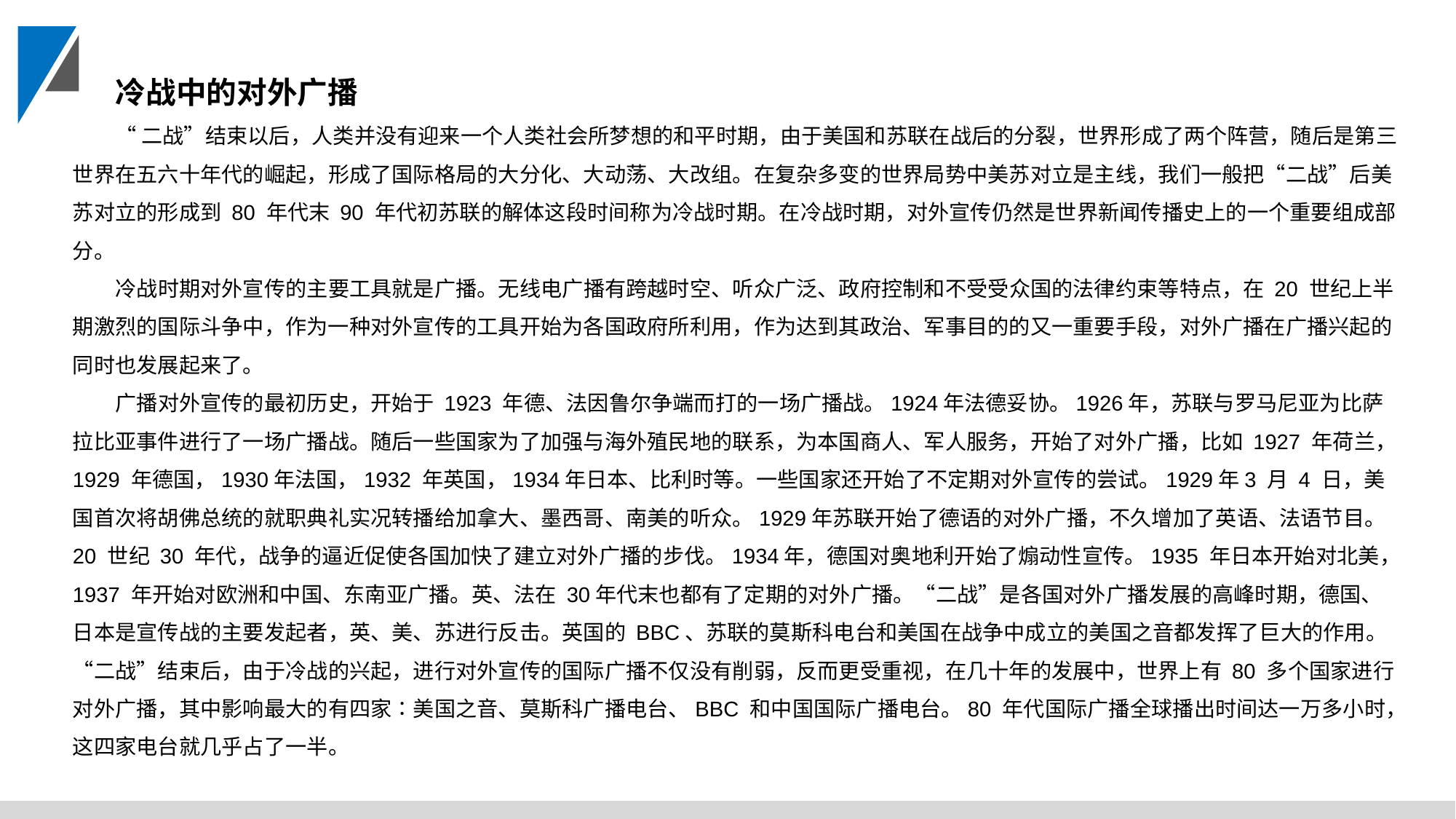

冷战中的对外广播
“二战”结束以后，人类并没有迎来一个人类社会所梦想的和平时期，由于美国和苏联在战后的分裂，世界形成了两个阵营，随后是第三世界在五六十年代的崛起，形成了国际格局的大分化、大动荡、大改组。在复杂多变的世界局势中美苏对立是主线，我们一般把“二战”后美苏对立的形成到 80 年代末 90 年代初苏联的解体这段时间称为冷战时期。在冷战时期，对外宣传仍然是世界新闻传播史上的一个重要组成部分。
冷战时期对外宣传的主要工具就是广播。无线电广播有跨越时空、听众广泛、政府控制和不受受众国的法律约束等特点，在 20 世纪上半期激烈的国际斗争中，作为一种对外宣传的工具开始为各国政府所利用，作为达到其政治、军事目的的又一重要手段，对外广播在广播兴起的同时也发展起来了。
广播对外宣传的最初历史，开始于 1923 年德、法因鲁尔争端而打的一场广播战。1924年法德妥协。1926年，苏联与罗马尼亚为比萨拉比亚事件进行了一场广播战。随后一些国家为了加强与海外殖民地的联系，为本国商人、军人服务，开始了对外广播，比如 1927 年荷兰，1929 年德国，1930年法国，1932 年英国，1934年日本、比利时等。一些国家还开始了不定期对外宣传的尝试。1929年3 月 4 日，美国首次将胡佛总统的就职典礼实况转播给加拿大、墨西哥、南美的听众。1929年苏联开始了德语的对外广播，不久增加了英语、法语节目。20 世纪 30 年代，战争的逼近促使各国加快了建立对外广播的步伐。1934年，德国对奥地利开始了煽动性宣传。1935 年日本开始对北美，1937 年开始对欧洲和中国、东南亚广播。英、法在 30年代末也都有了定期的对外广播。“二战”是各国对外广播发展的高峰时期，德国、日本是宣传战的主要发起者，英、美、苏进行反击。英国的 BBC、苏联的莫斯科电台和美国在战争中成立的美国之音都发挥了巨大的作用。“二战”结束后，由于冷战的兴起，进行对外宣传的国际广播不仅没有削弱，反而更受重视，在几十年的发展中，世界上有 80 多个国家进行对外广播，其中影响最大的有四家∶美国之音、莫斯科广播电台、BBC 和中国国际广播电台。80 年代国际广播全球播出时间达一万多小时，这四家电台就几乎占了一半。